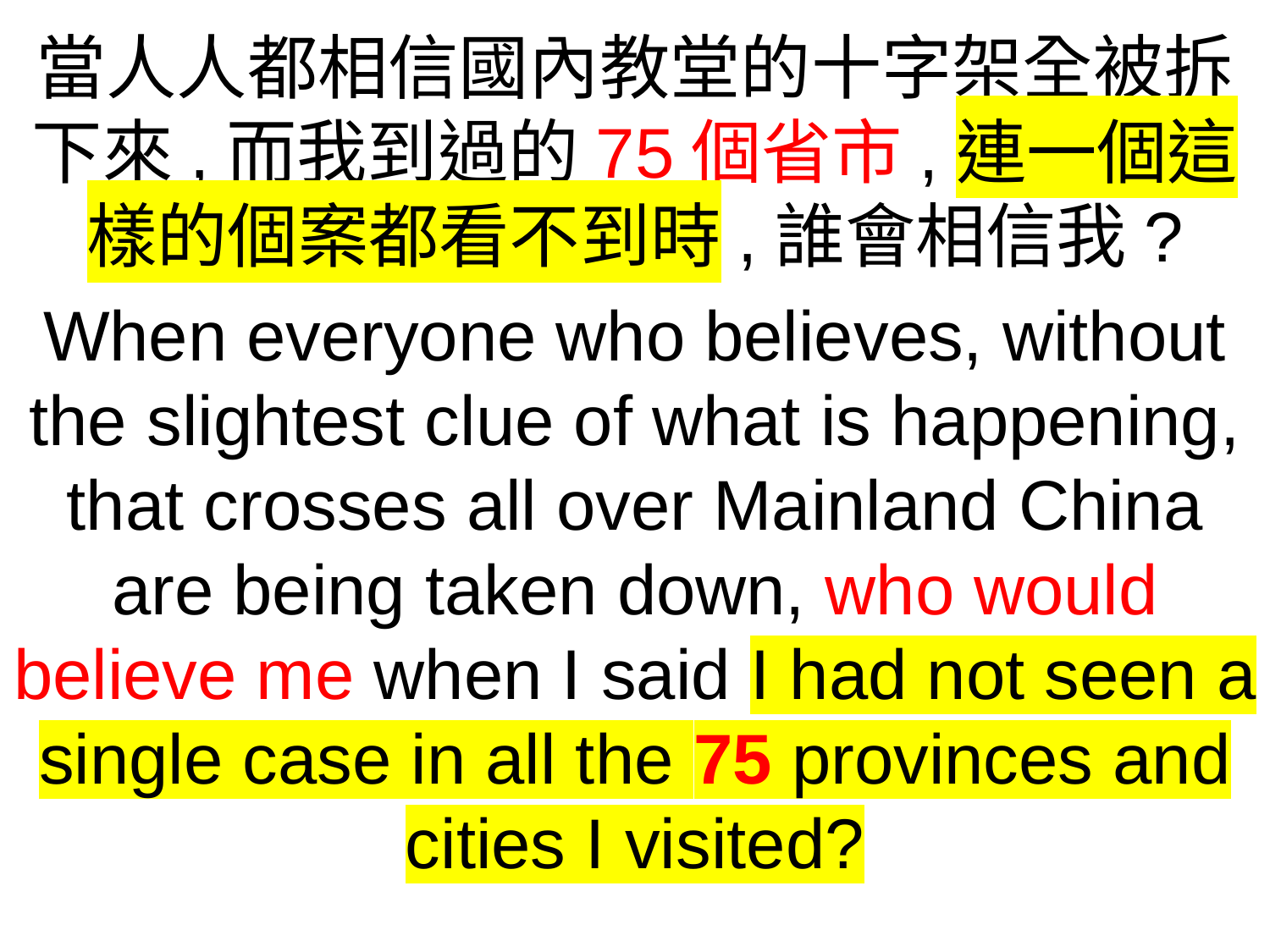

當人人都相信國內教堂的十字架全被拆下來,而我到過的75個省市,連一個這樣的個案都看不到時,誰會相信我?
When everyone who believes, without the slightest clue of what is happening, that crosses all over Mainland China are being taken down, who would believe me when I said I had not seen a single case in all the 75 provinces and cities I visited?